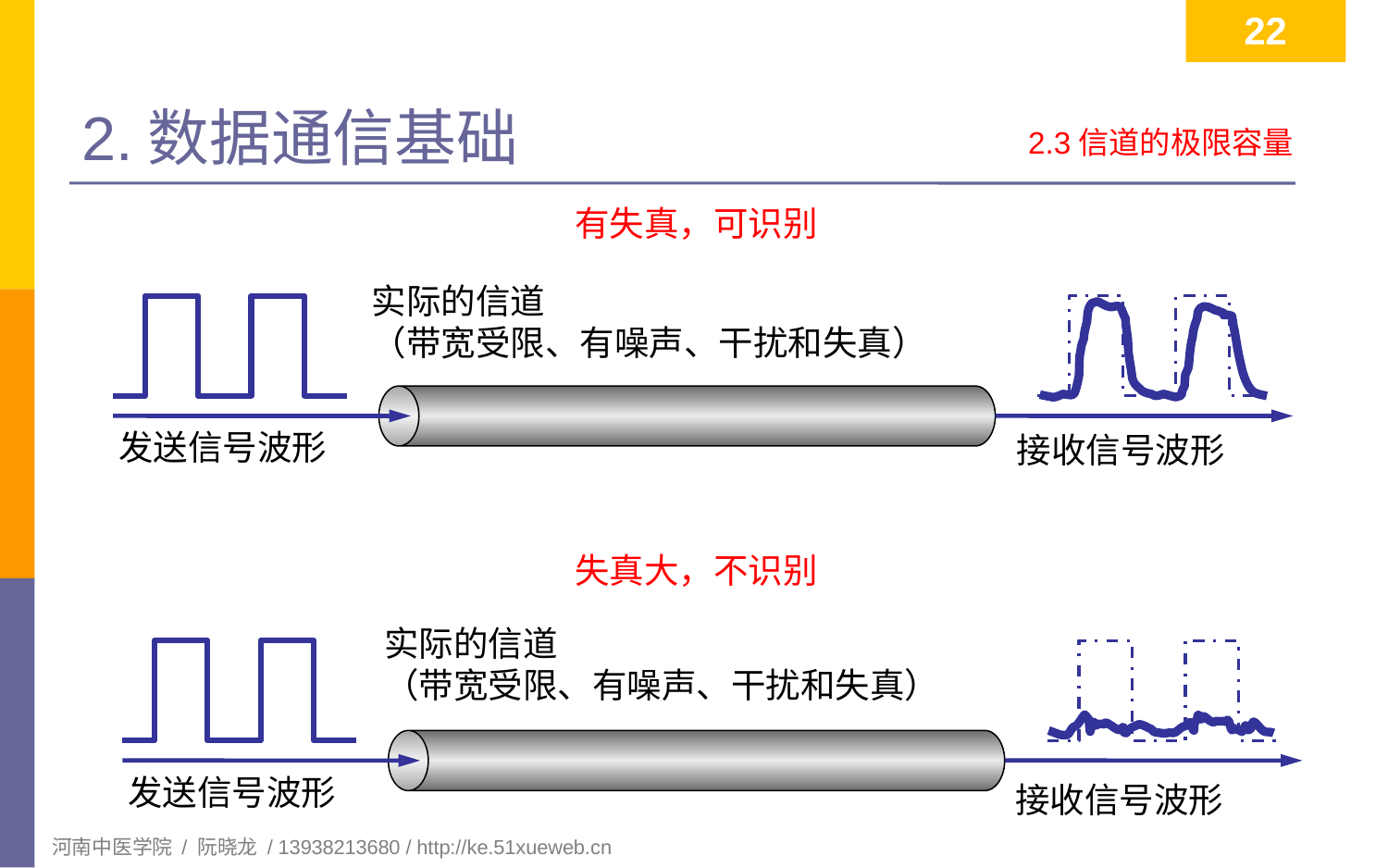

22
# 2.数据通信基础
2.3信道的极限容量

有失真，可识别

实际的信道
（带宽受限、有噪声、干扰和失真）

发送信号波形
接收信号波形
失真大，不识别

实际的信道
（带宽受限、有噪声、干扰和失真）

发送信号波形
接收信号波形